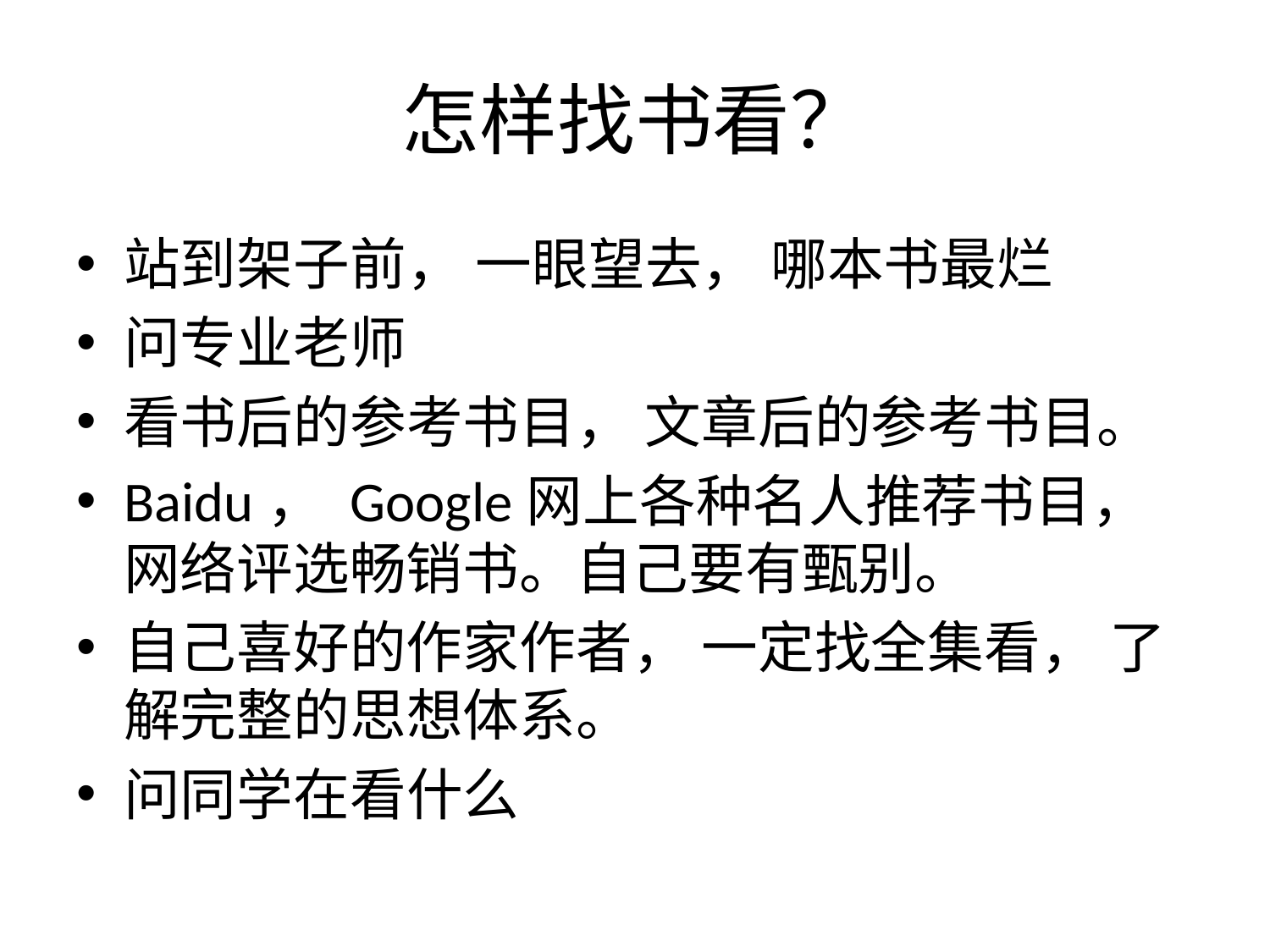

# 怎样找书看？
站到架子前， 一眼望去， 哪本书最烂
问专业老师
看书后的参考书目， 文章后的参考书目。
Baidu， Google网上各种名人推荐书目， 网络评选畅销书。自己要有甄别。
自己喜好的作家作者， 一定找全集看， 了解完整的思想体系。
问同学在看什么